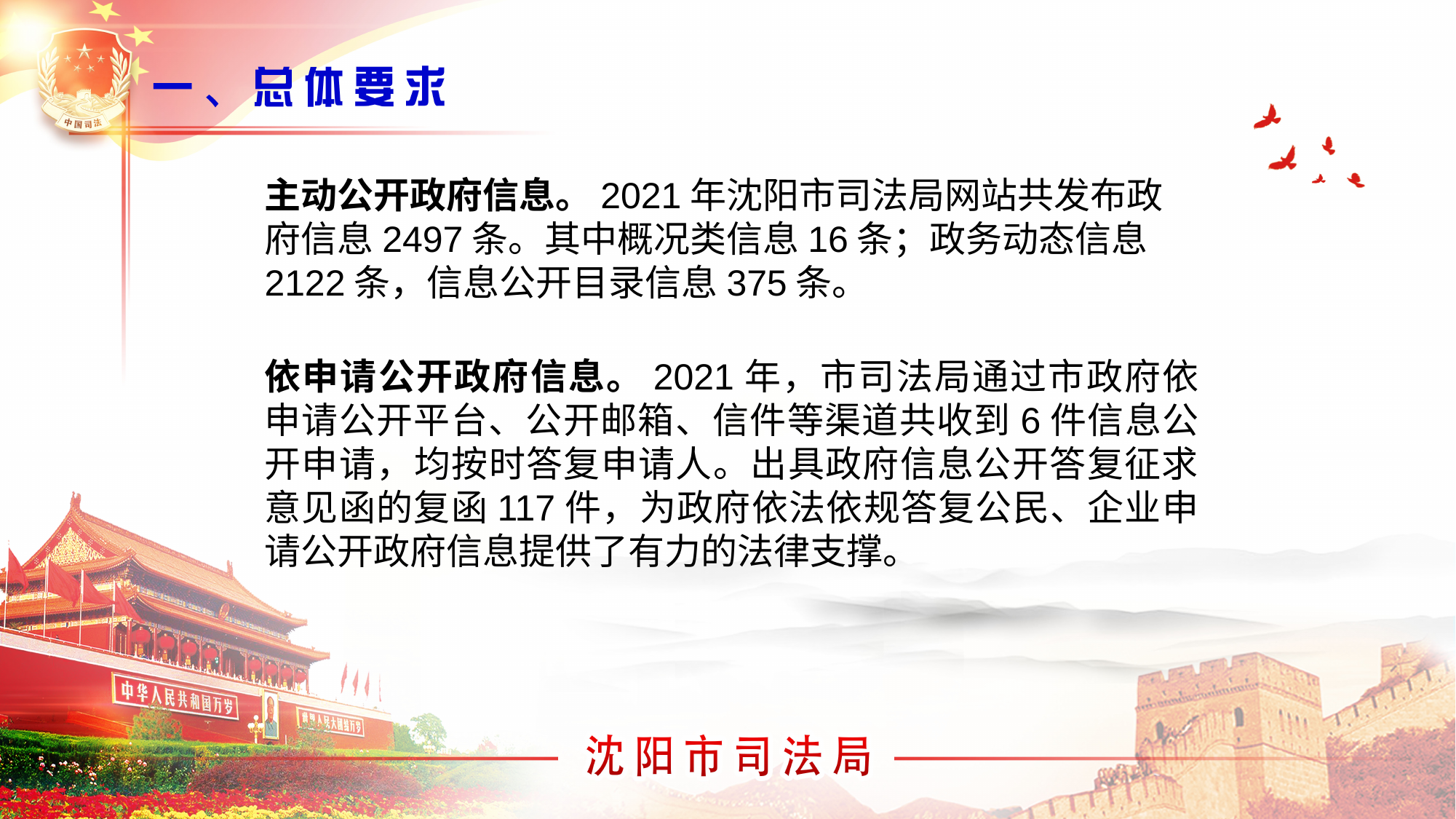

主动公开政府信息。2021年沈阳市司法局网站共发布政府信息2497条。其中概况类信息16条；政务动态信息2122条，信息公开目录信息375条。
依申请公开政府信息。2021年，市司法局通过市政府依申请公开平台、公开邮箱、信件等渠道共收到6件信息公开申请，均按时答复申请人。出具政府信息公开答复征求意见函的复函117件，为政府依法依规答复公民、企业申请公开政府信息提供了有力的法律支撑。